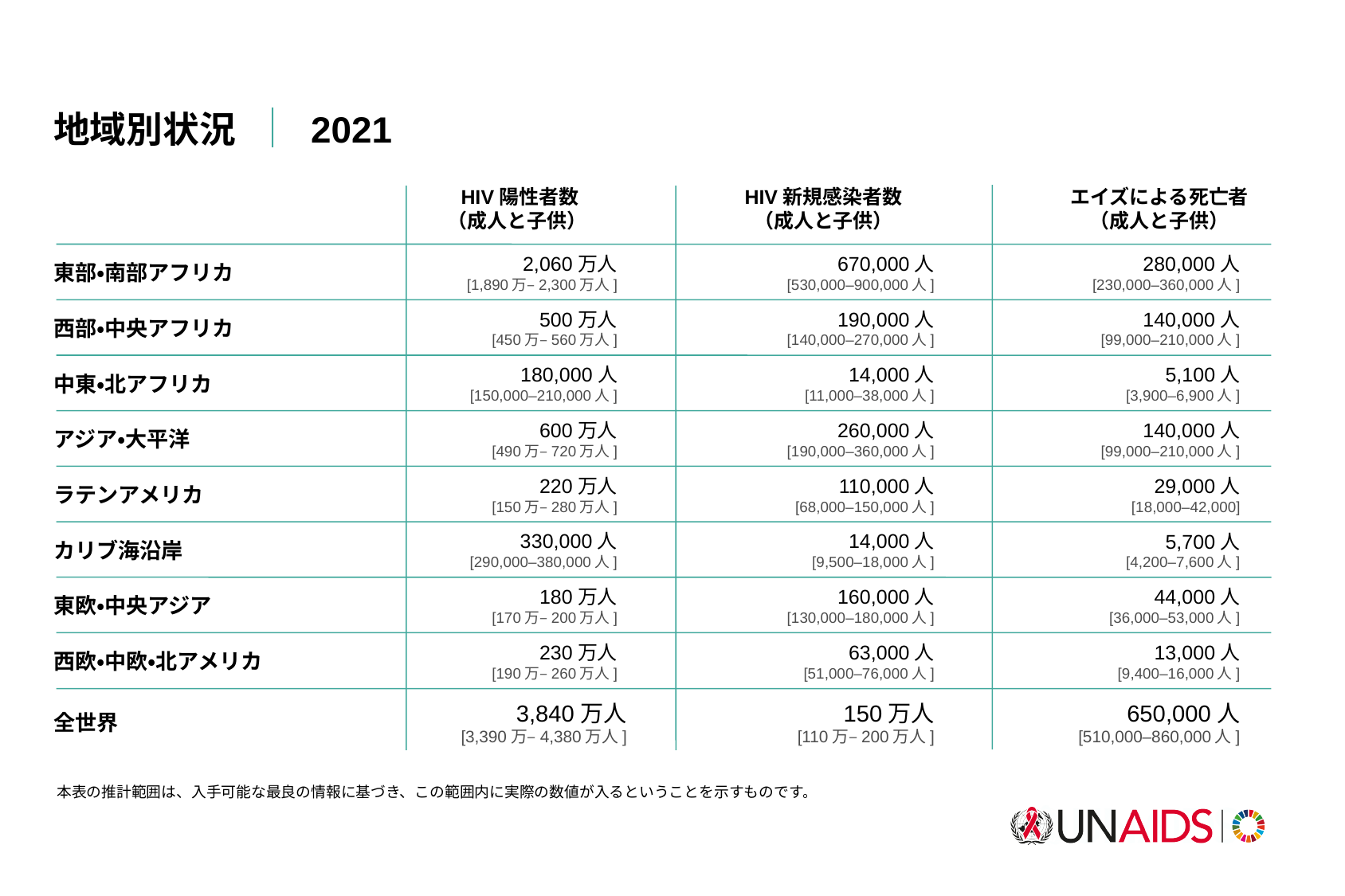

地域別状況  ｜ 2021
HIV陽性者数
（成人と子供）
エイズによる死亡者
（成人と子供）
HIV新規感染者数
（成人と子供）

東部・南部アフリカ
2,060万人
[1,890万–2,300万人]
670,000人
[530,000–900,000人]
280,000人
[230,000–360,000人]

西部・中央アフリカ
500万人
[450万–560万人]
190,000人
[140,000–270,000人]
140,000人
[99,000–210,000人]

中東・北アフリカ
180,000人
[150,000–210,000人]
14,000人
[11,000–38,000人]
5,100人
[3,900–6,900人]

アジア・大平洋
600万人
[490万–720万人]
260,000人
[190,000–360,000人]
140,000人
[99,000–210,000人]

ラテンアメリカ
220万人
[150万–280万人]
110,000人
[68,000–150,000人]
29,000人
[18,000–42,000]

カリブ海沿岸
330,000人
[290,000–380,000人]
14,000人
[9,500–18,000人]
5,700人
[4,200–7,600人]

東欧・中央アジア
180万人
[170万–200万人]
160,000人
[130,000–180,000人]
44,000人
[36,000–53,000人]

西欧・中欧・北アメリカ
230万人
[190万–260万人]
63,000人
[51,000–76,000人]
13,000人
[9,400–16,000人]

全世界
3,840万人
[3,390万–4,380万人]
150万人
[110万–200万人]
650,000人
[510,000–860,000人]
本表の推計範囲は、入手可能な最良の情報に基づき、この範囲内に実際の数値が入るということを示すものです。